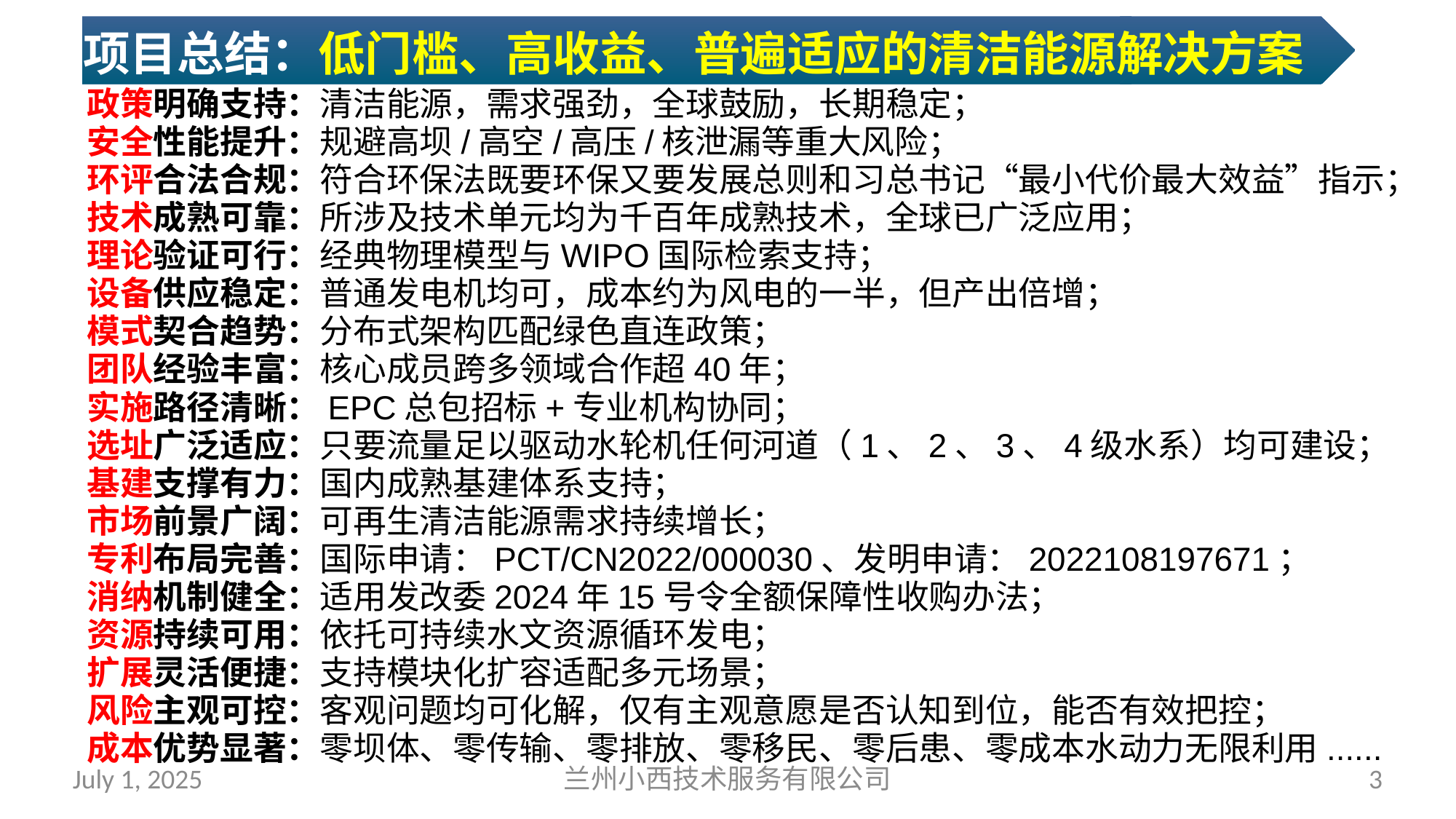

项目总结：低门槛、高收益、普遍适应的清洁能源解决方案
政策明确支持：清洁能源，需求强劲，全球鼓励，长期稳定；
安全性能提升：规避高坝/高空/高压/核泄漏等重大风险；
环评合法合规：符合环保法既要环保又要发展总则和习总书记“最小代价最大效益”指示；
技术成熟可靠：所涉及技术单元均为千百年成熟技术，全球已广泛应用；
理论验证可行：经典物理模型与WIPO国际检索支持；
设备供应稳定：普通发电机均可，成本约为风电的一半，但产出倍增；
模式契合趋势：分布式架构匹配绿色直连政策；
团队经验丰富：核心成员跨多领域合作超40年；
实施路径清晰：EPC总包招标+专业机构协同；
选址广泛适应：只要流量足以驱动水轮机任何河道（1、2、3、4级水系）均可建设；
基建支撑有力：国内成熟基建体系支持；
市场前景广阔：可再生清洁能源需求持续增长；
专利布局完善：国际申请：PCT/CN2022/000030、发明申请：2022108197671；
消纳机制健全：适用发改委2024年15号令全额保障性收购办法；
资源持续可用：依托可持续水文资源循环发电；
扩展灵活便捷：支持模块化扩容适配多元场景；
风险主观可控：客观问题均可化解，仅有主观意愿是否认知到位，能否有效把控；
成本优势显著：零坝体、零传输、零排放、零移民、零后患、零成本水动力无限利用......
July 1, 2025
兰州小西技术服务有限公司
3